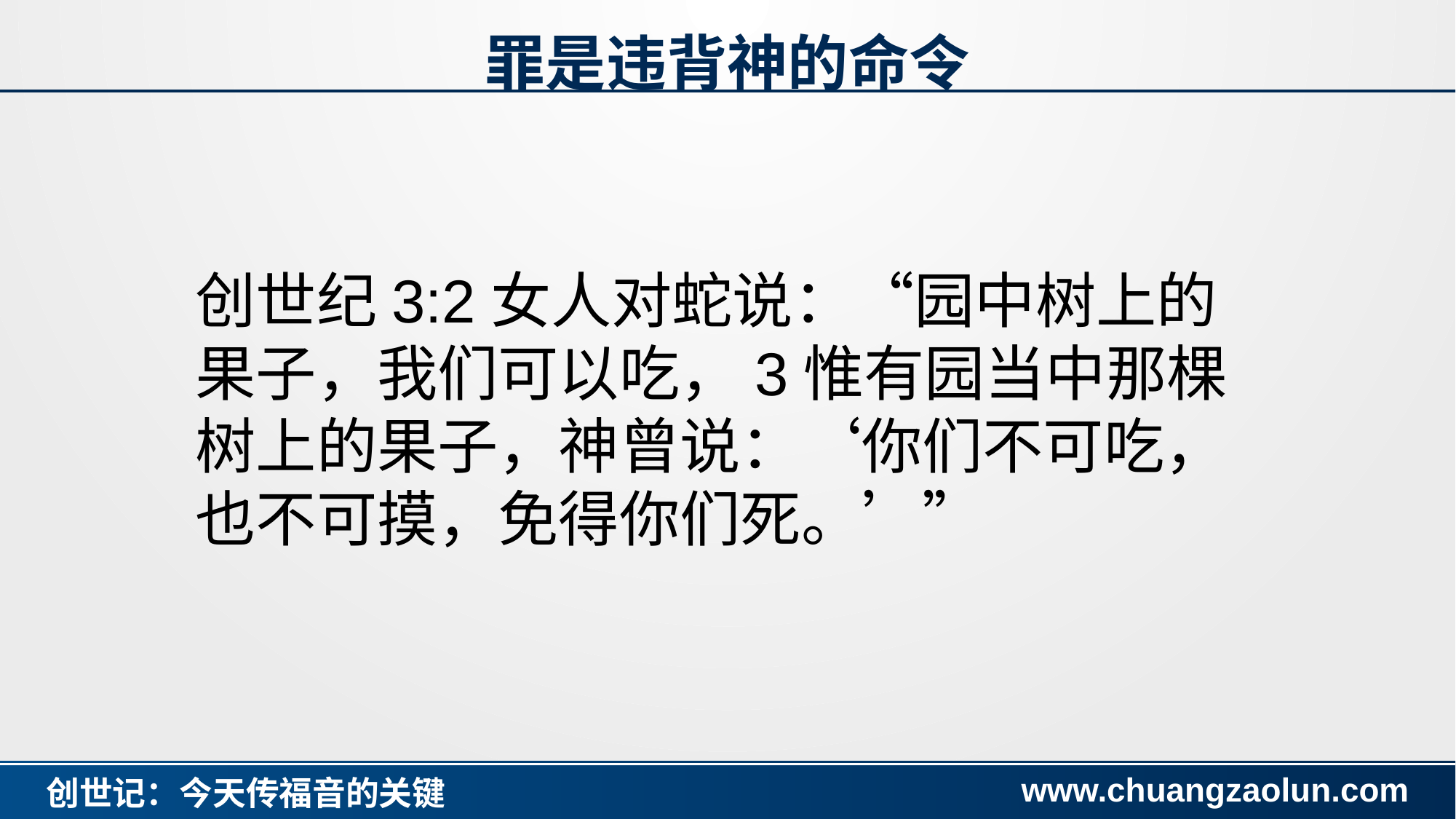

#
罪是违背神的命令
创世纪3:2女人对蛇说：“园中树上的果子，我们可以吃，3惟有园当中那棵树上的果子，神曾说：‘你们不可吃，也不可摸，免得你们死。’”